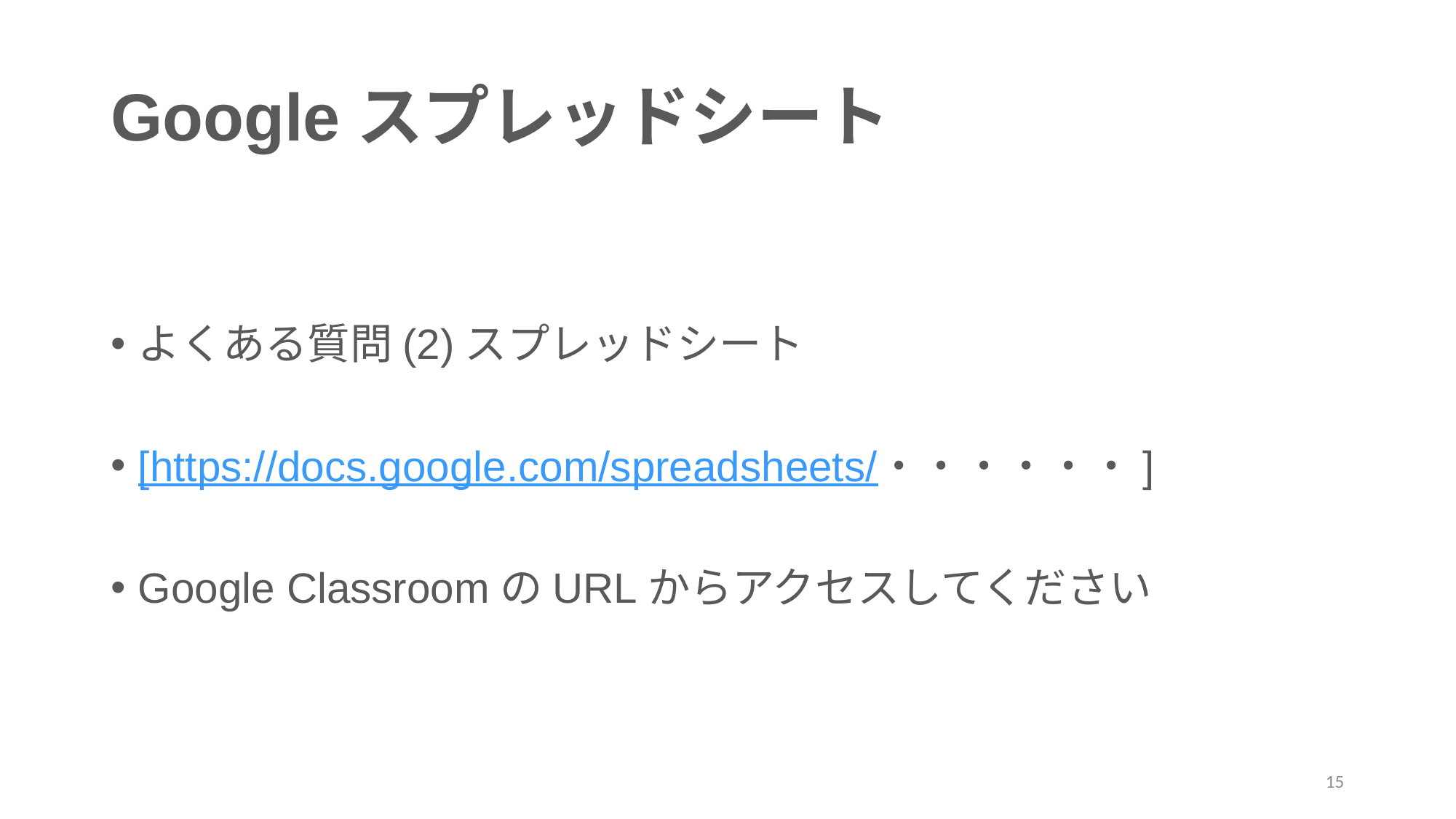

# Googleスプレッドシート
よくある質問(2)スプレッドシート

[https://docs.google.com/spreadsheets/・・・・・・]

Google ClassroomのURLからアクセスしてください

15